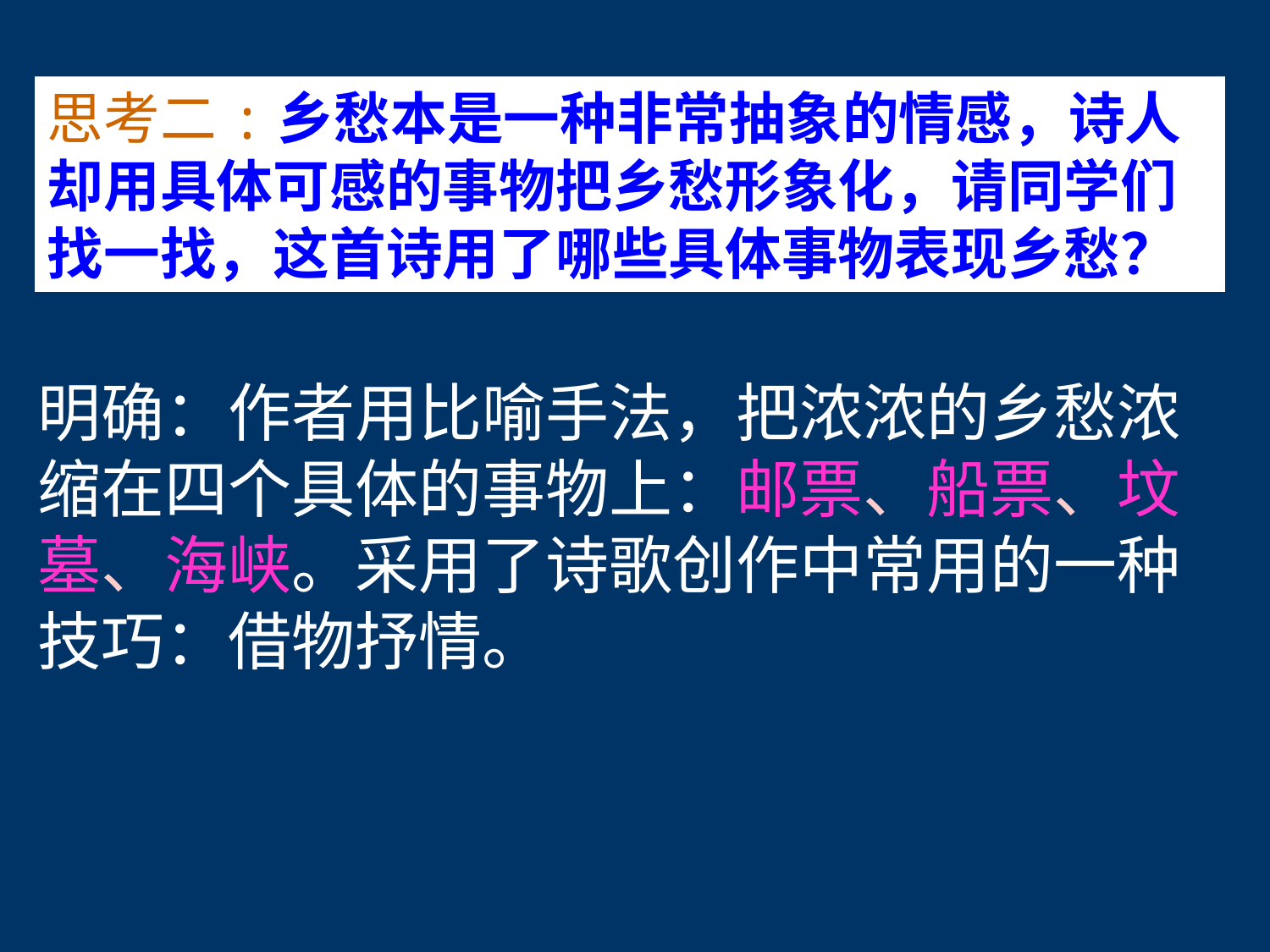

思考二:乡愁本是一种非常抽象的情感，诗人却用具体可感的事物把乡愁形象化，请同学们找一找，这首诗用了哪些具体事物表现乡愁？
明确：作者用比喻手法，把浓浓的乡愁浓缩在四个具体的事物上：邮票、船票、坟墓、海峡。采用了诗歌创作中常用的一种技巧：借物抒情。